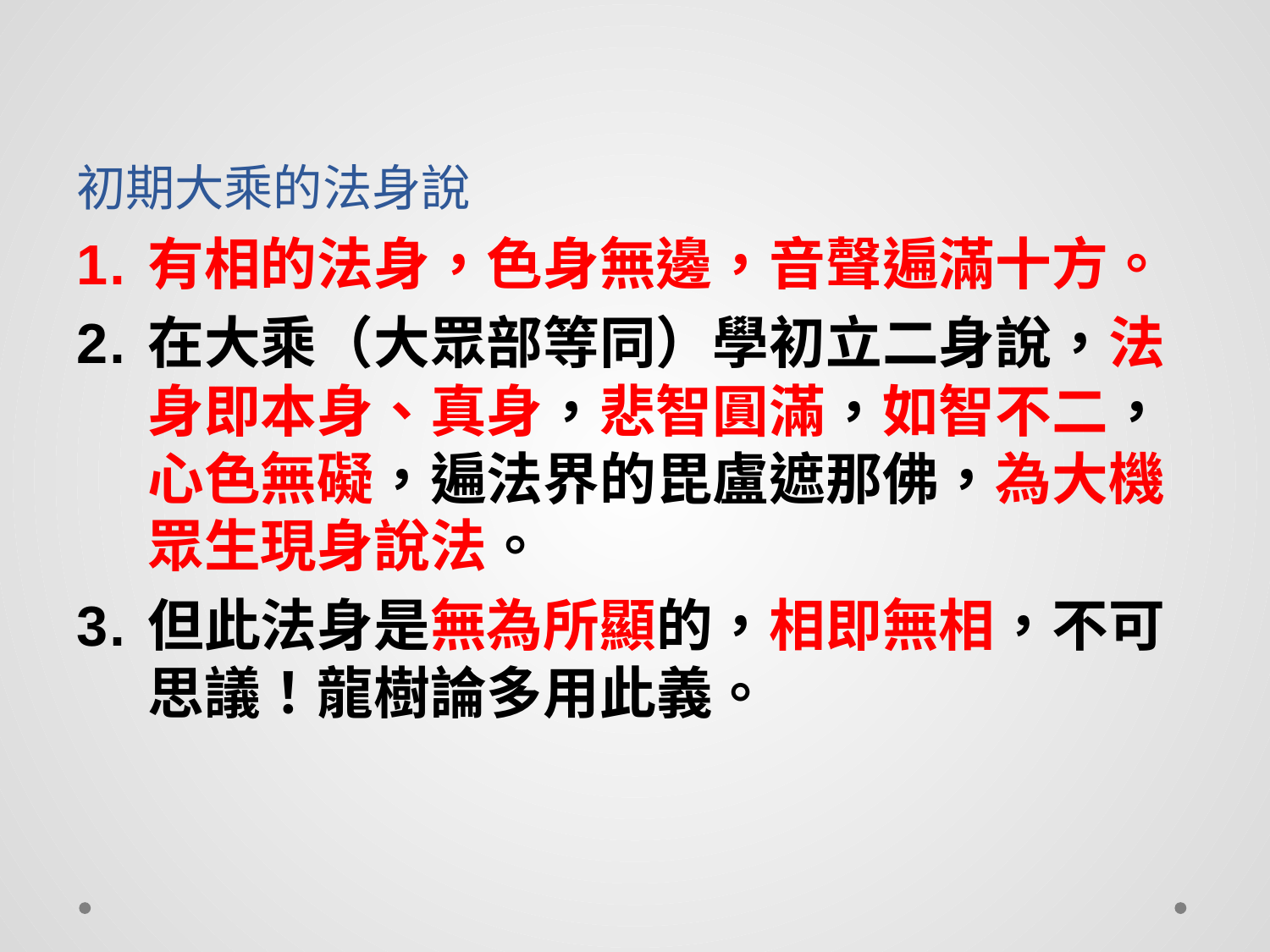

# 初期大乘的法身說
有相的法身，色身無邊，音聲遍滿十方。
在大乘（大眾部等同）學初立二身說，法身即本身、真身，悲智圓滿，如智不二，心色無礙，遍法界的毘盧遮那佛，為大機眾生現身說法。
但此法身是無為所顯的，相即無相，不可思議！龍樹論多用此義。